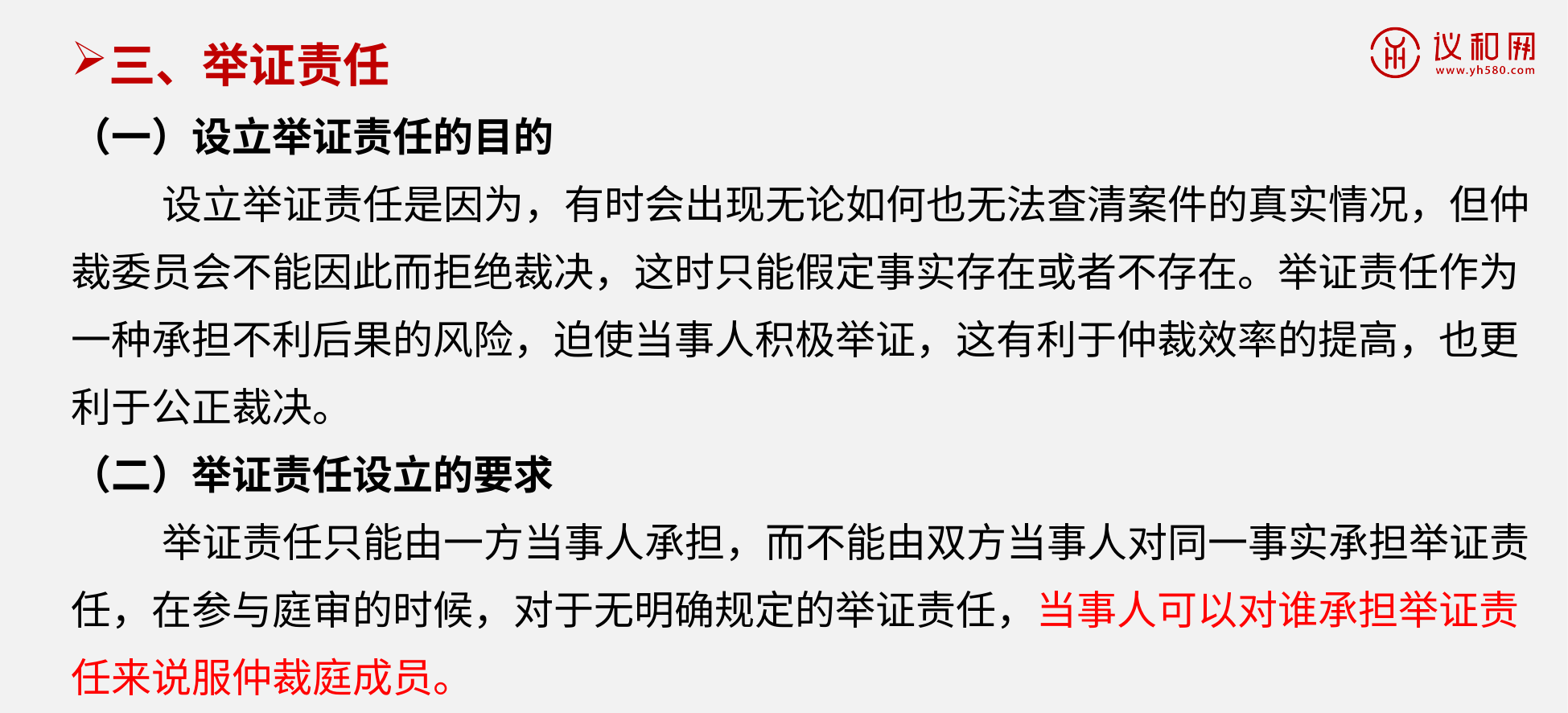

三、举证责任
（一）设立举证责任的目的
         设立举证责任是因为，有时会出现无论如何也无法查清案件的真实情况，但仲裁委员会不能因此而拒绝裁决，这时只能假定事实存在或者不存在。举证责任作为一种承担不利后果的风险，迫使当事人积极举证，这有利于仲裁效率的提高，也更利于公正裁决。
（二）举证责任设立的要求
         举证责任只能由一方当事人承担，而不能由双方当事人对同一事实承担举证责任，在参与庭审的时候，对于无明确规定的举证责任，当事人可以对谁承担举证责任来说服仲裁庭成员。